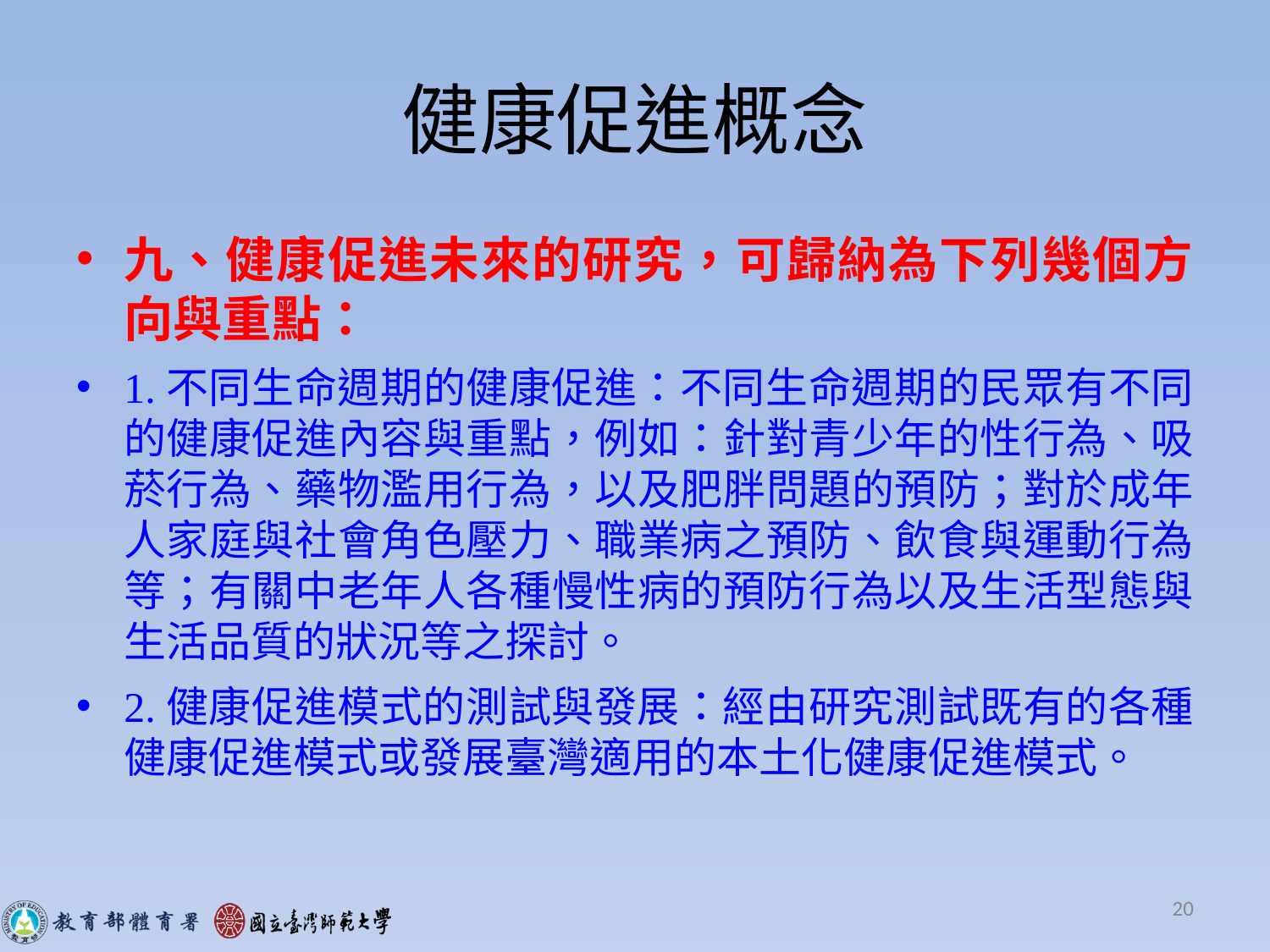

# 健康促進概念
九、健康促進未來的研究，可歸納為下列幾個方向與重點：
1.不同生命週期的健康促進：不同生命週期的民眾有不同的健康促進內容與重點，例如：針對青少年的性行為、吸菸行為、藥物濫用行為，以及肥胖問題的預防；對於成年人家庭與社會角色壓力、職業病之預防、飲食與運動行為等；有關中老年人各種慢性病的預防行為以及生活型態與生活品質的狀況等之探討。
2.健康促進模式的測試與發展：經由研究測試既有的各種健康促進模式或發展臺灣適用的本土化健康促進模式。

20